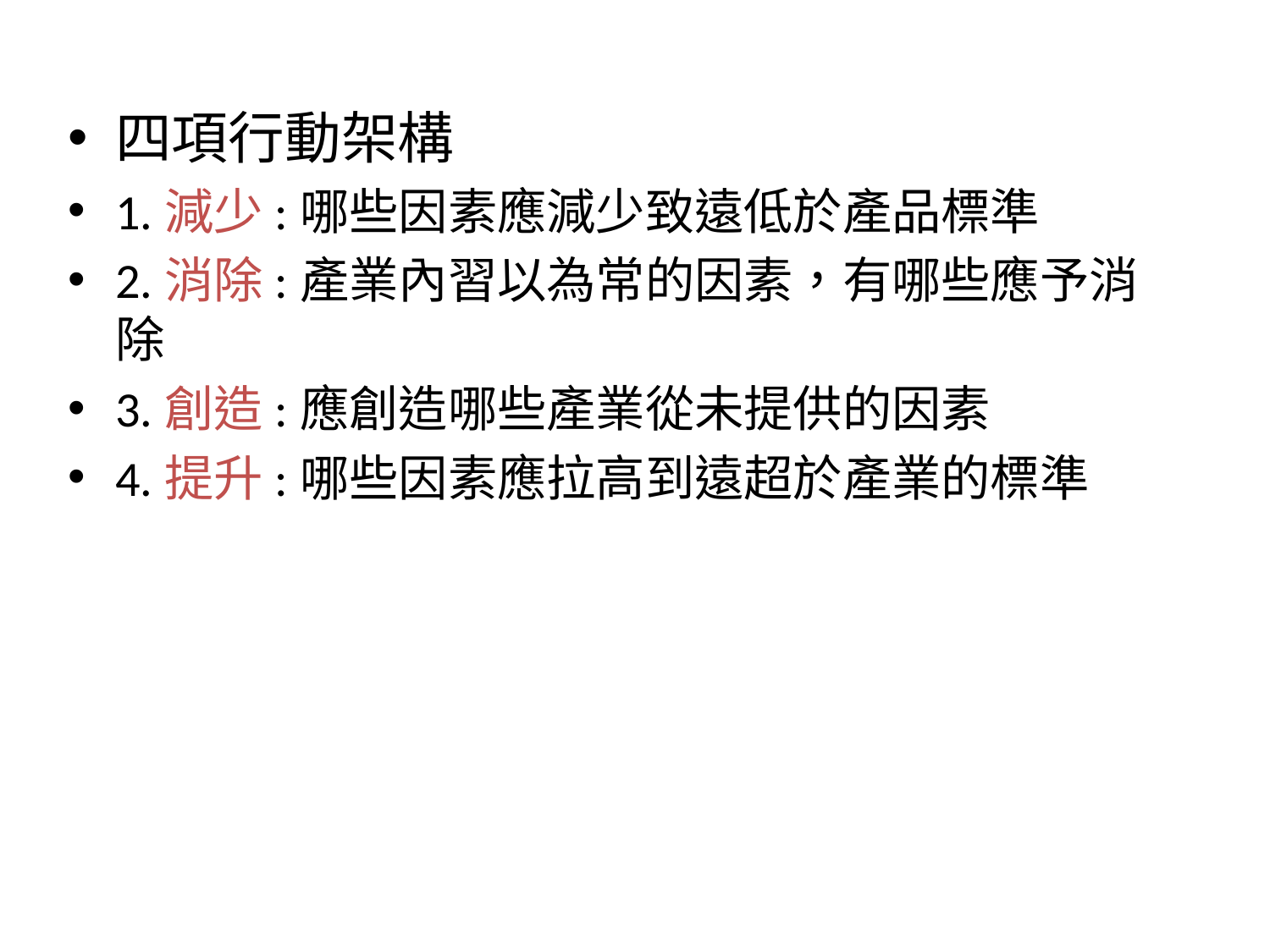

四項行動架構
1.減少:哪些因素應減少致遠低於產品標準
2.消除:產業內習以為常的因素，有哪些應予消除
3.創造:應創造哪些產業從未提供的因素
4.提升:哪些因素應拉高到遠超於產業的標準